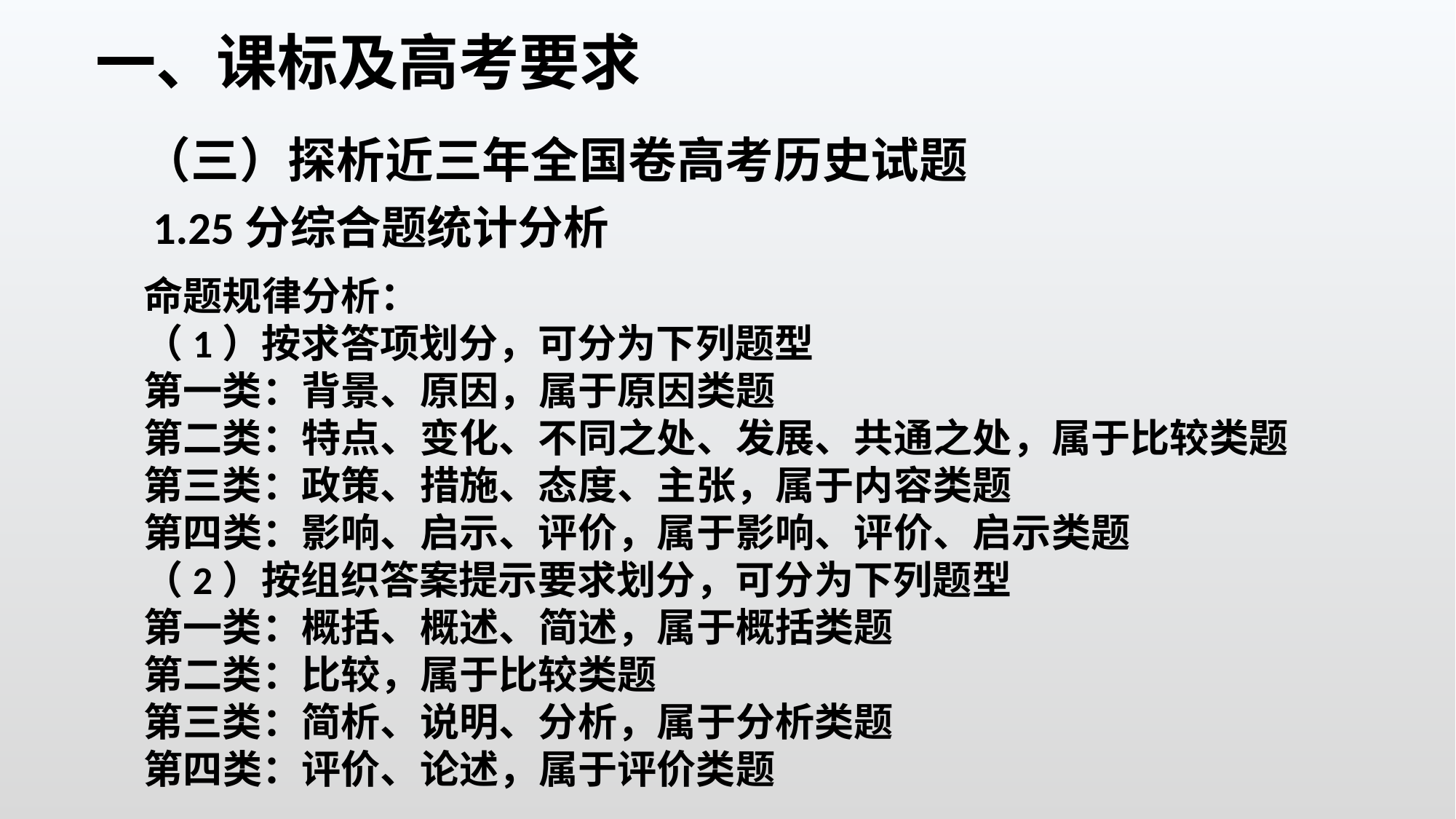

一、课标及高考要求
（三）探析近三年全国卷高考历史试题
1.25分综合题统计分析
命题规律分析：
（1）按求答项划分，可分为下列题型
第一类：背景、原因，属于原因类题
第二类：特点、变化、不同之处、发展、共通之处，属于比较类题
第三类：政策、措施、态度、主张，属于内容类题
第四类：影响、启示、评价，属于影响、评价、启示类题
（2）按组织答案提示要求划分，可分为下列题型
第一类：概括、概述、简述，属于概括类题
第二类：比较，属于比较类题
第三类：简析、说明、分析，属于分析类题
第四类：评价、论述，属于评价类题